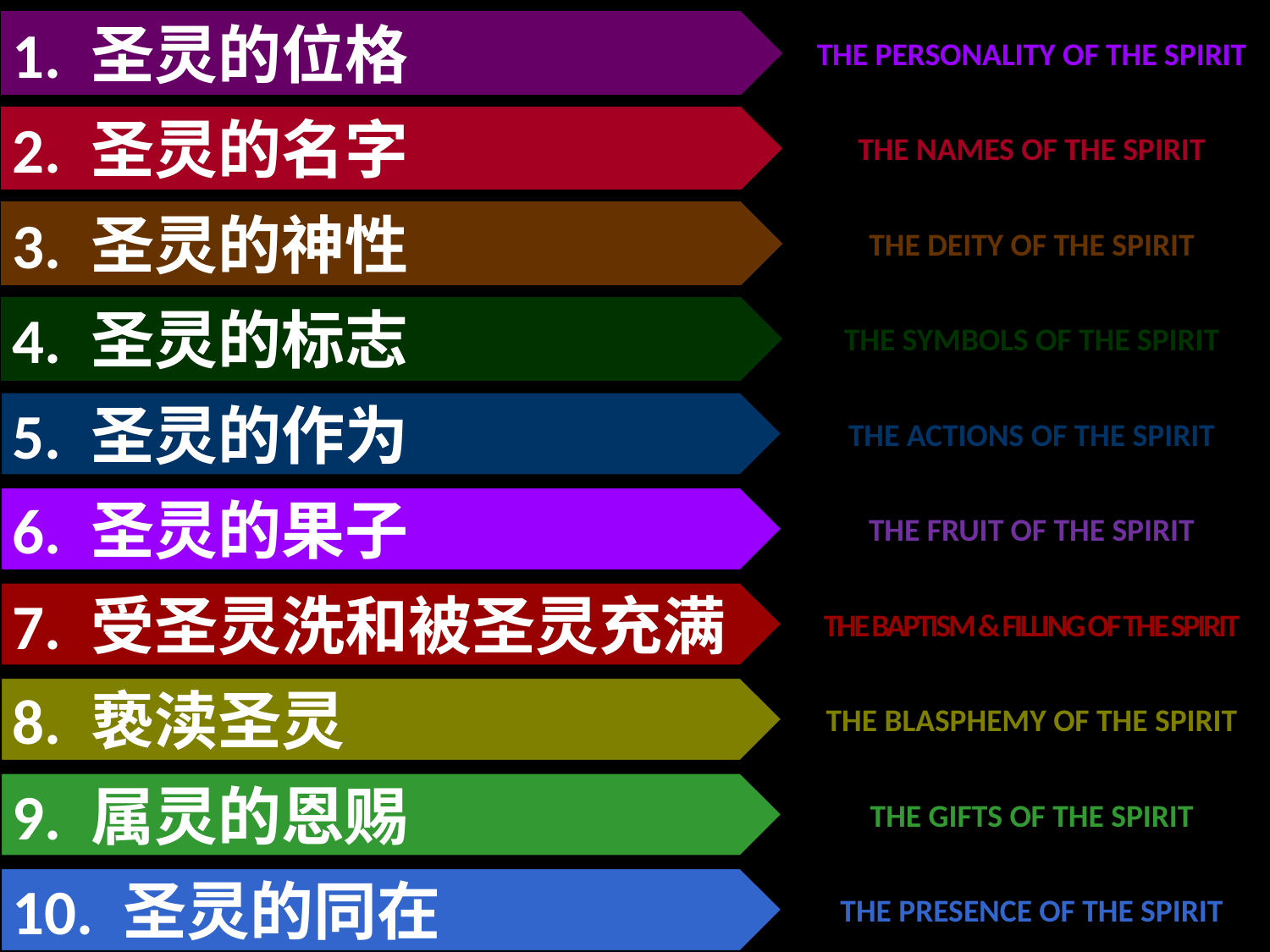

1. 圣灵的位格
THE PERSONALITY OF THE SPIRIT
2. 圣灵的名字
THE NAMES OF THE SPIRIT
3. 圣灵的神性
THE DEITY OF THE SPIRIT
4. 圣灵的标志
THE SYMBOLS OF THE SPIRIT
5. 圣灵的作为
THE ACTIONS OF THE SPIRIT
6. 圣灵的果子
THE FRUIT OF THE SPIRIT
7. 受圣灵洗和被圣灵充满
THE BAPTISM & FILLING OF THE SPIRIT
8. 亵渎圣灵
THE BLASPHEMY OF THE SPIRIT
9. 属灵的恩赐
THE GIFTS OF THE SPIRIT
10. 圣灵的同在
THE PRESENCE OF THE SPIRIT